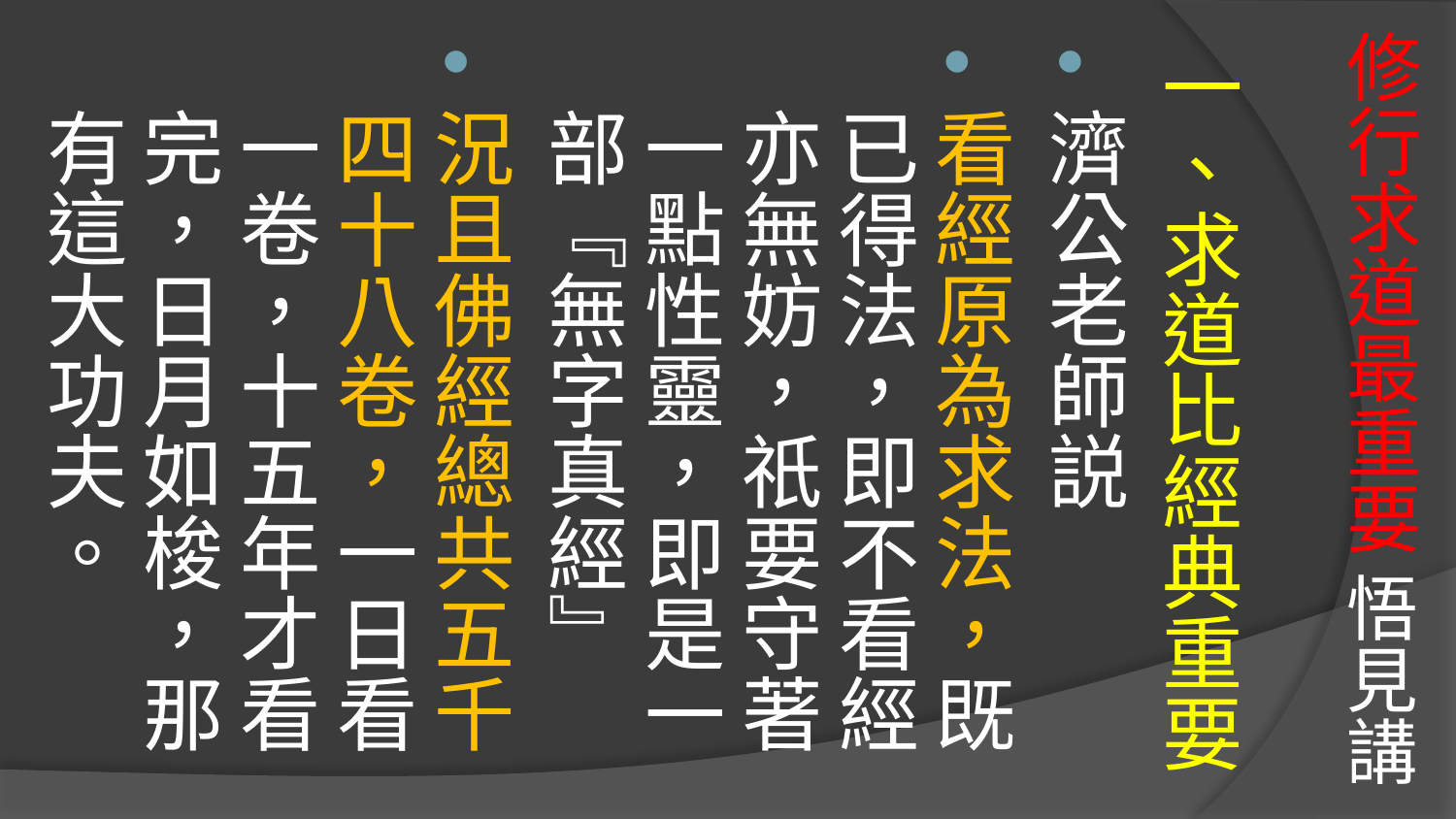

# 修行求道最重要 悟見講
一、求道比經典重要
濟公老師説
看經原為求法，既已得法，即不看經亦無妨，祇要守著一點性靈，即是一部『無字真經』
況且佛經總共五千四十八卷，一日看一卷，十五年才看完，日月如梭，那有這大功夫。